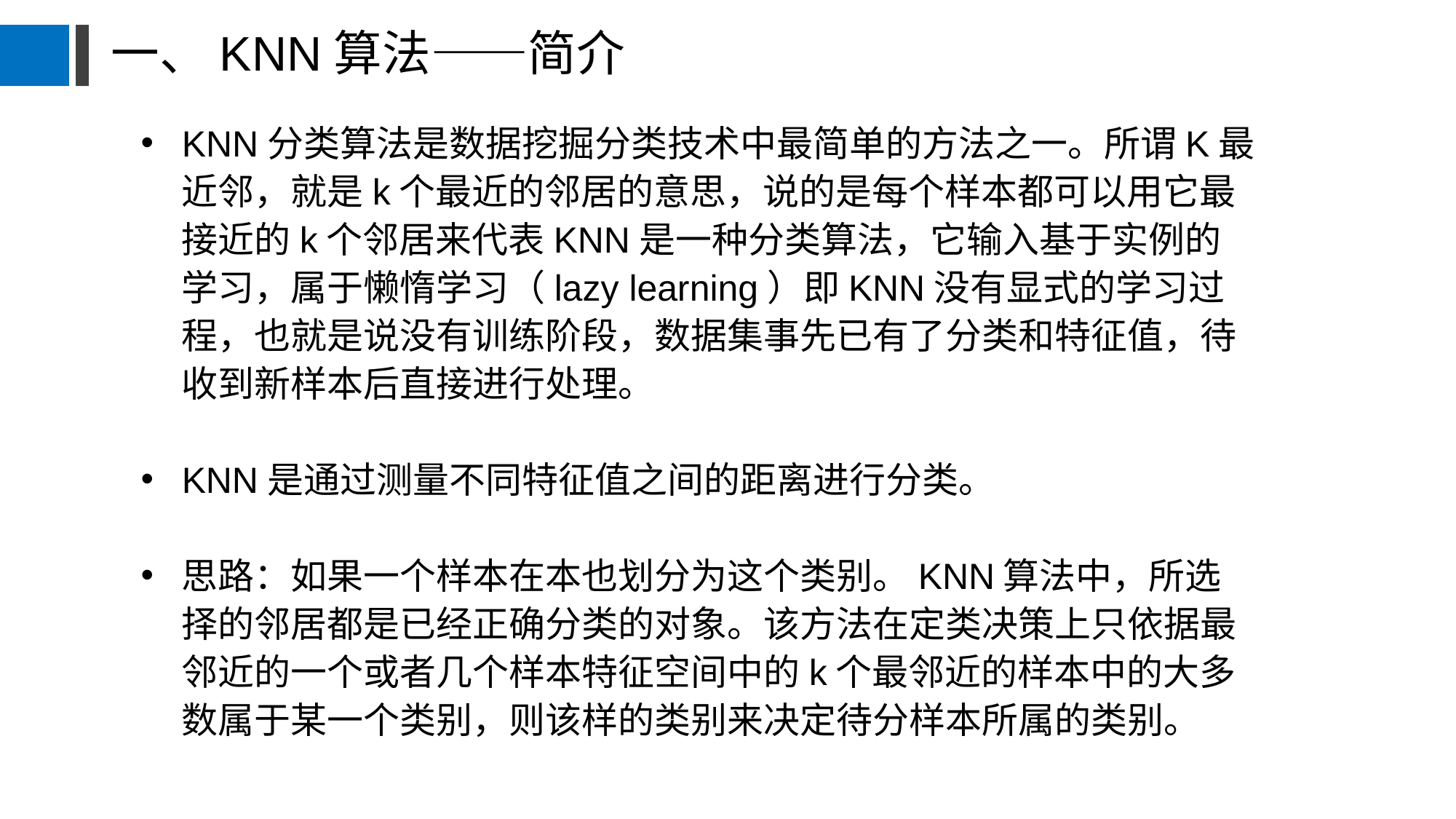

# 一、KNN算法——简介
KNN分类算法是数据挖掘分类技术中最简单的方法之一。所谓K最近邻，就是k个最近的邻居的意思，说的是每个样本都可以用它最接近的k个邻居来代表KNN是一种分类算法，它输入基于实例的学习，属于懒惰学习（lazy learning）即KNN没有显式的学习过程，也就是说没有训练阶段，数据集事先已有了分类和特征值，待收到新样本后直接进行处理。

KNN是通过测量不同特征值之间的距离进行分类。

思路：如果一个样本在本也划分为这个类别。KNN算法中，所选择的邻居都是已经正确分类的对象。该方法在定类决策上只依据最邻近的一个或者几个样本特征空间中的k个最邻近的样本中的大多数属于某一个类别，则该样的类别来决定待分样本所属的类别。